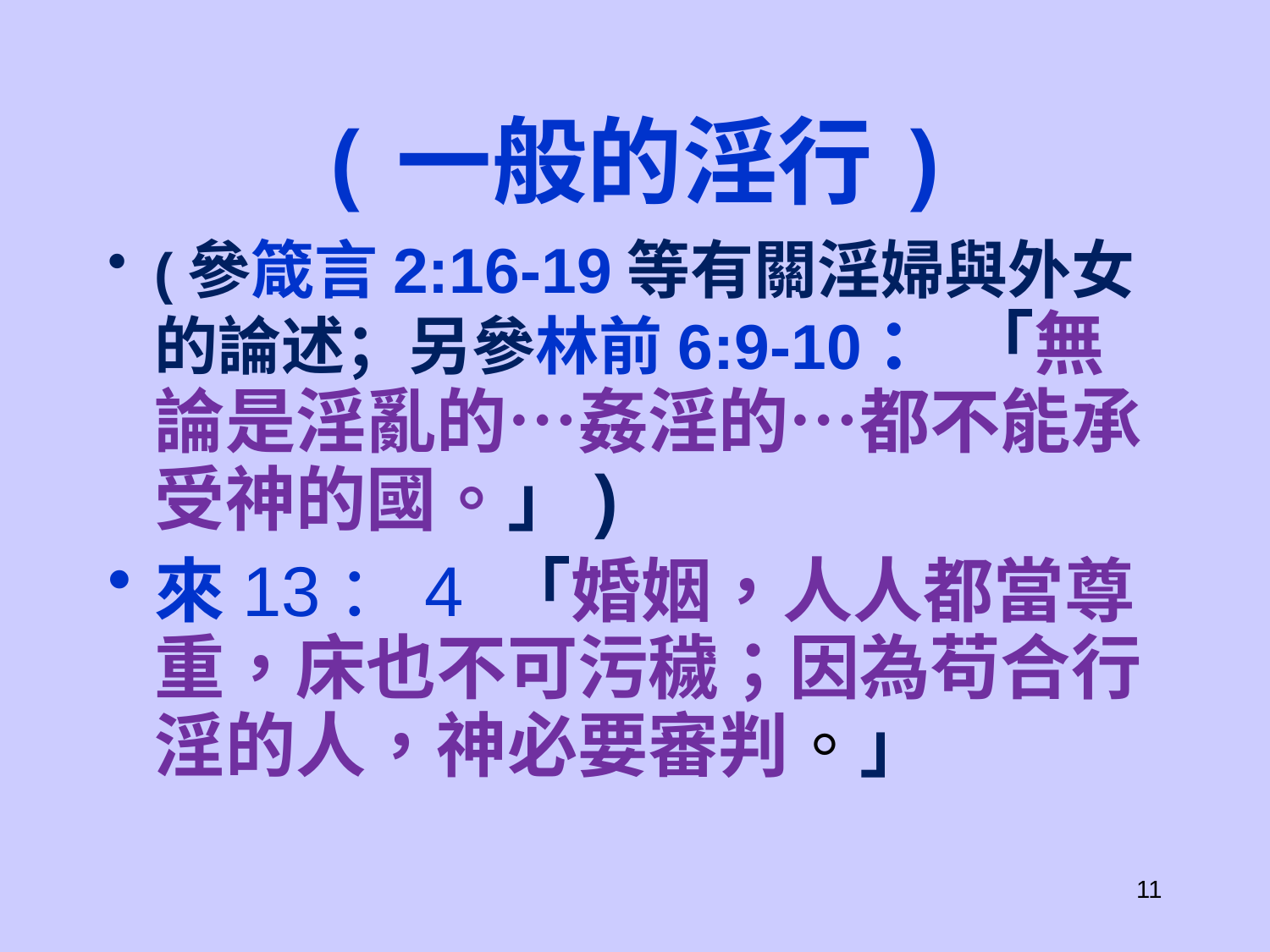

# (一般的淫行)
(參箴言2:16-19等有關淫婦與外女的論述；另參林前6:9-10： 「無論是淫亂的…姦淫的…都不能承受神的國。」)
來13：4 「婚姻，人人都當尊重，床也不可污穢；因為苟合行淫的人，神必要審判。」
11